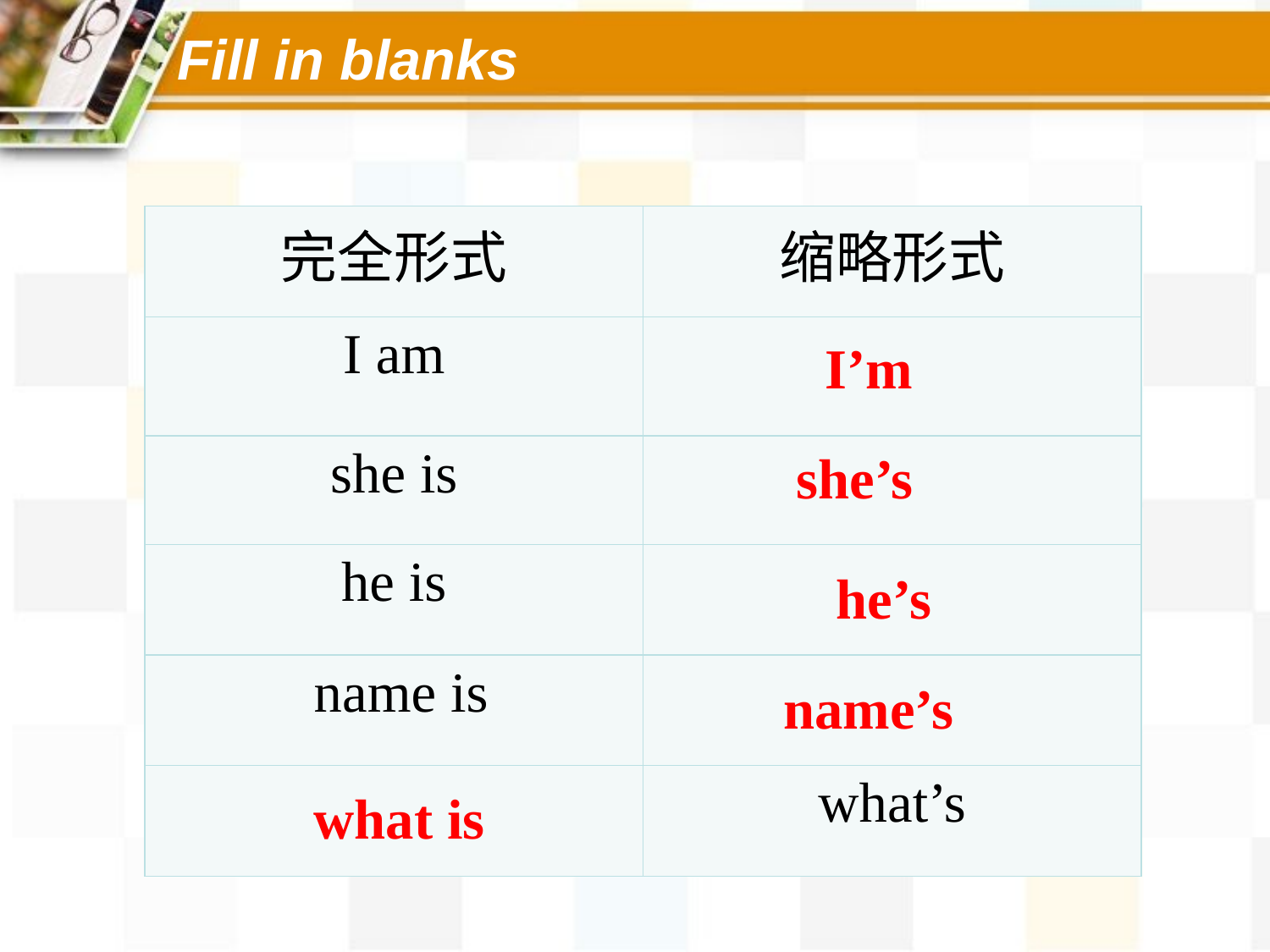

Fill in blanks
| 完全形式 | 缩略形式 |
| --- | --- |
| I am |  |
| she is |  |
| he is |  |
| name is |  |
|  | what’s |
I’m
she’s
he’s
name’s
what is